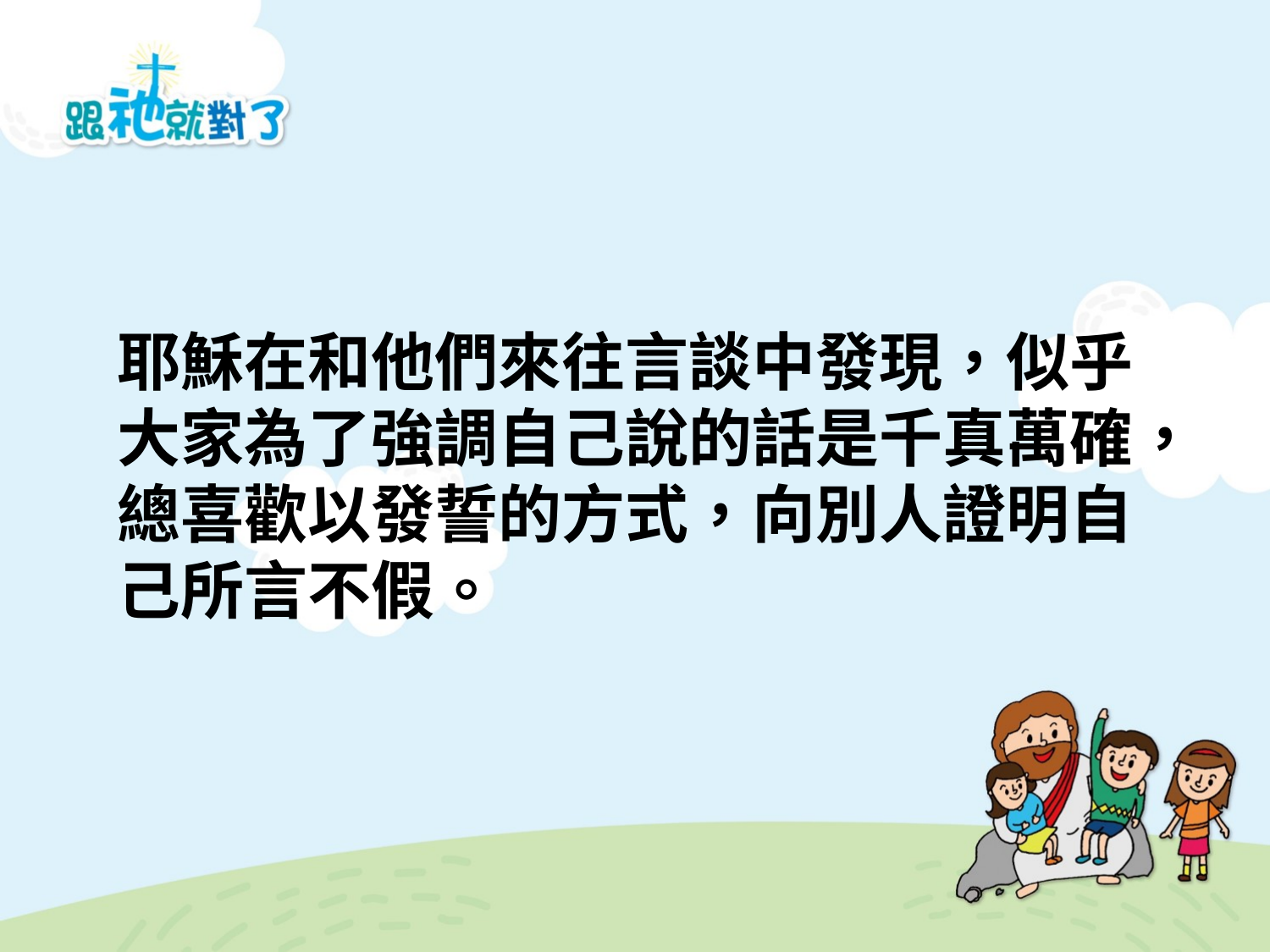

耶穌在和他們來往言談中發現，似乎大家為了強調自己說的話是千真萬確，總喜歡以發誓的方式，向別人證明自己所言不假。